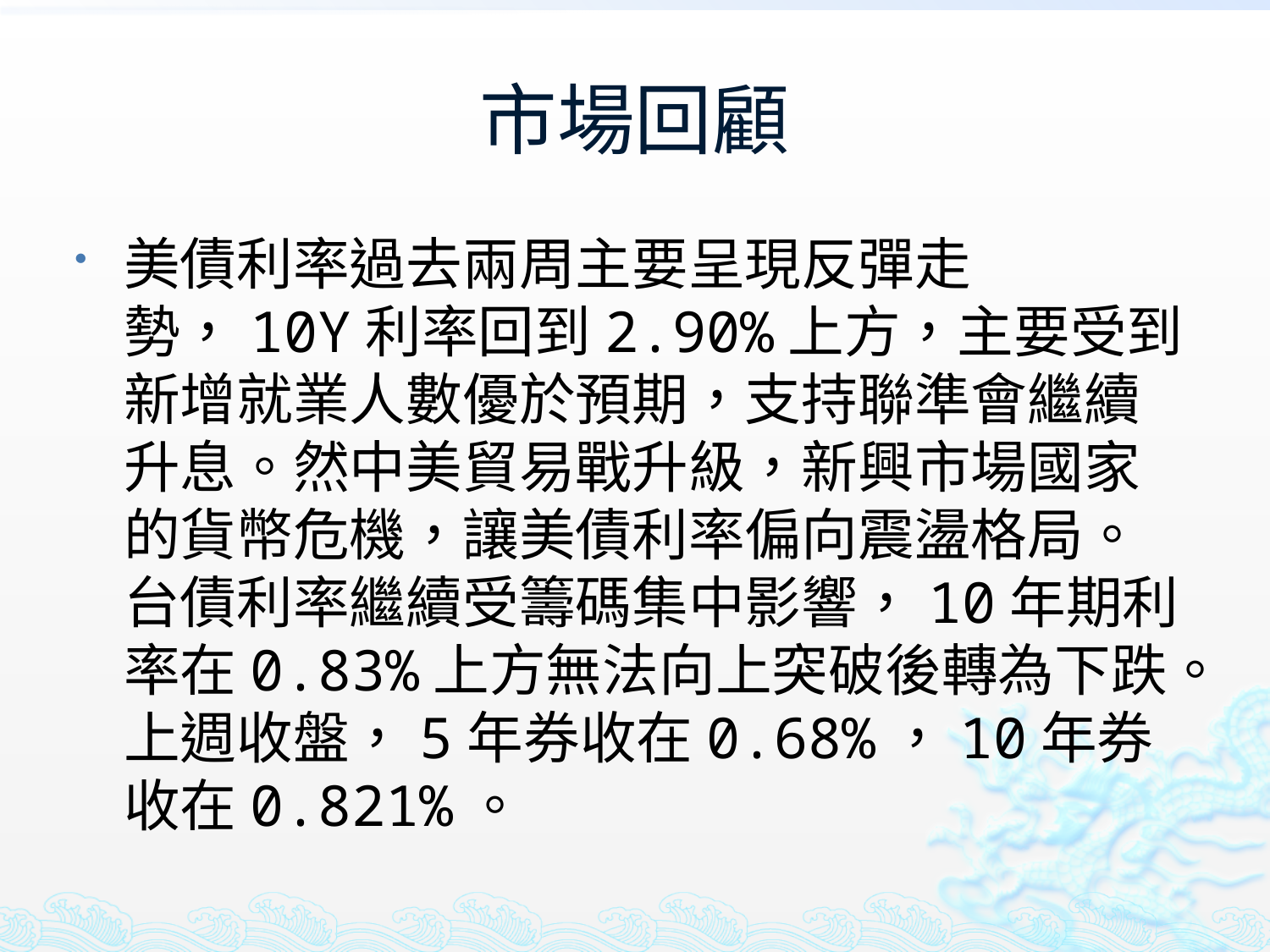

# 市場回顧
美債利率過去兩周主要呈現反彈走勢，10Y利率回到2.90%上方，主要受到新增就業人數優於預期，支持聯準會繼續升息。然中美貿易戰升級，新興市場國家的貨幣危機，讓美債利率偏向震盪格局。台債利率繼續受籌碼集中影響，10年期利率在0.83%上方無法向上突破後轉為下跌。上週收盤，5年券收在0.68%，10年券收在0.821%。